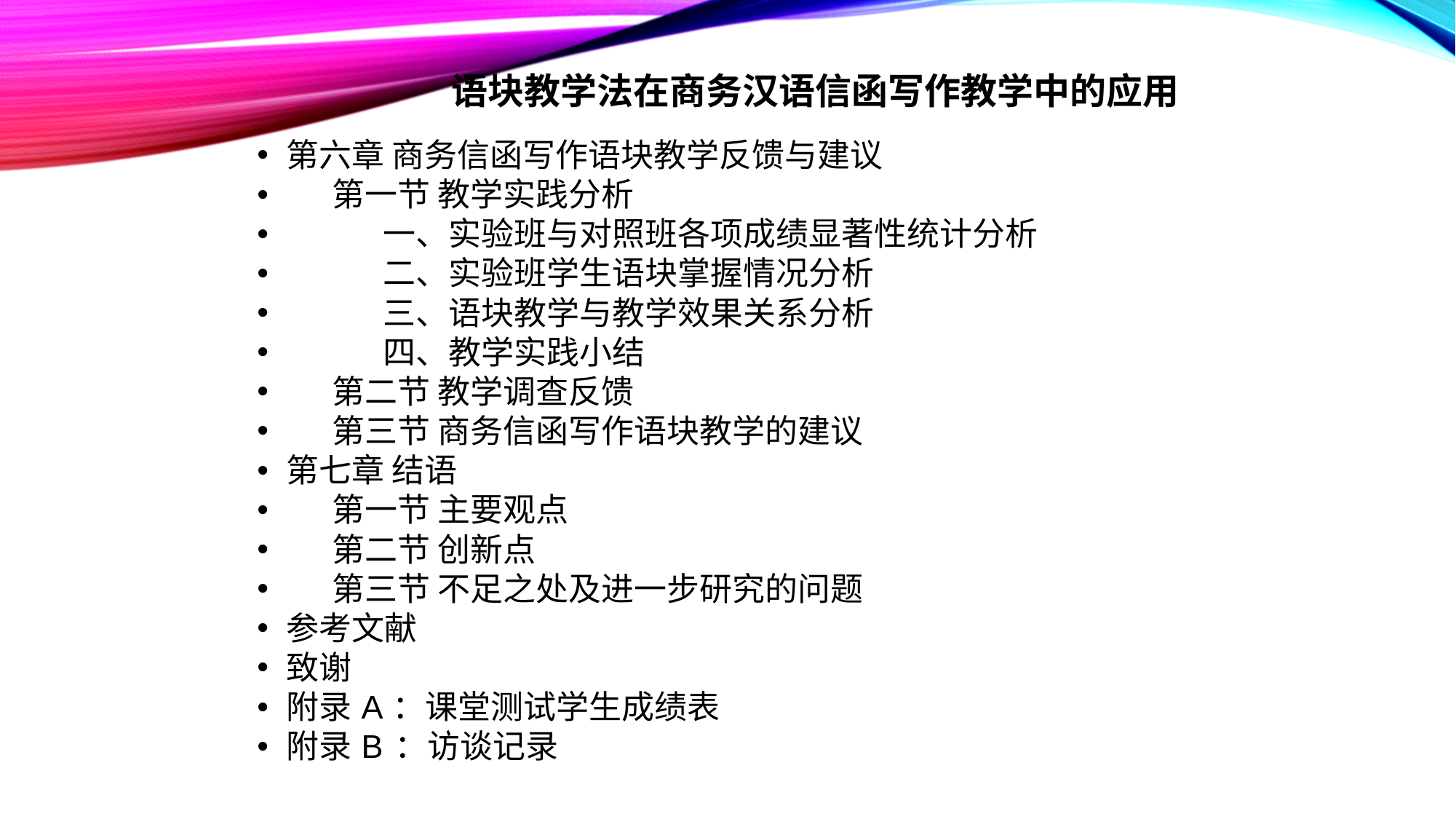

# 语块教学法在商务汉语信函写作教学中的应用
第六章 商务信函写作语块教学反馈与建议
      第一节 教学实践分析
             一、实验班与对照班各项成绩显著性统计分析
             二、实验班学生语块掌握情况分析
             三、语块教学与教学效果关系分析
             四、教学实践小结
      第二节 教学调查反馈
      第三节 商务信函写作语块教学的建议
第七章 结语
      第一节 主要观点
      第二节 创新点
      第三节 不足之处及进一步研究的问题
参考文献
致谢
附录 A ：课堂测试学生成绩表
附录 B ：访谈记录